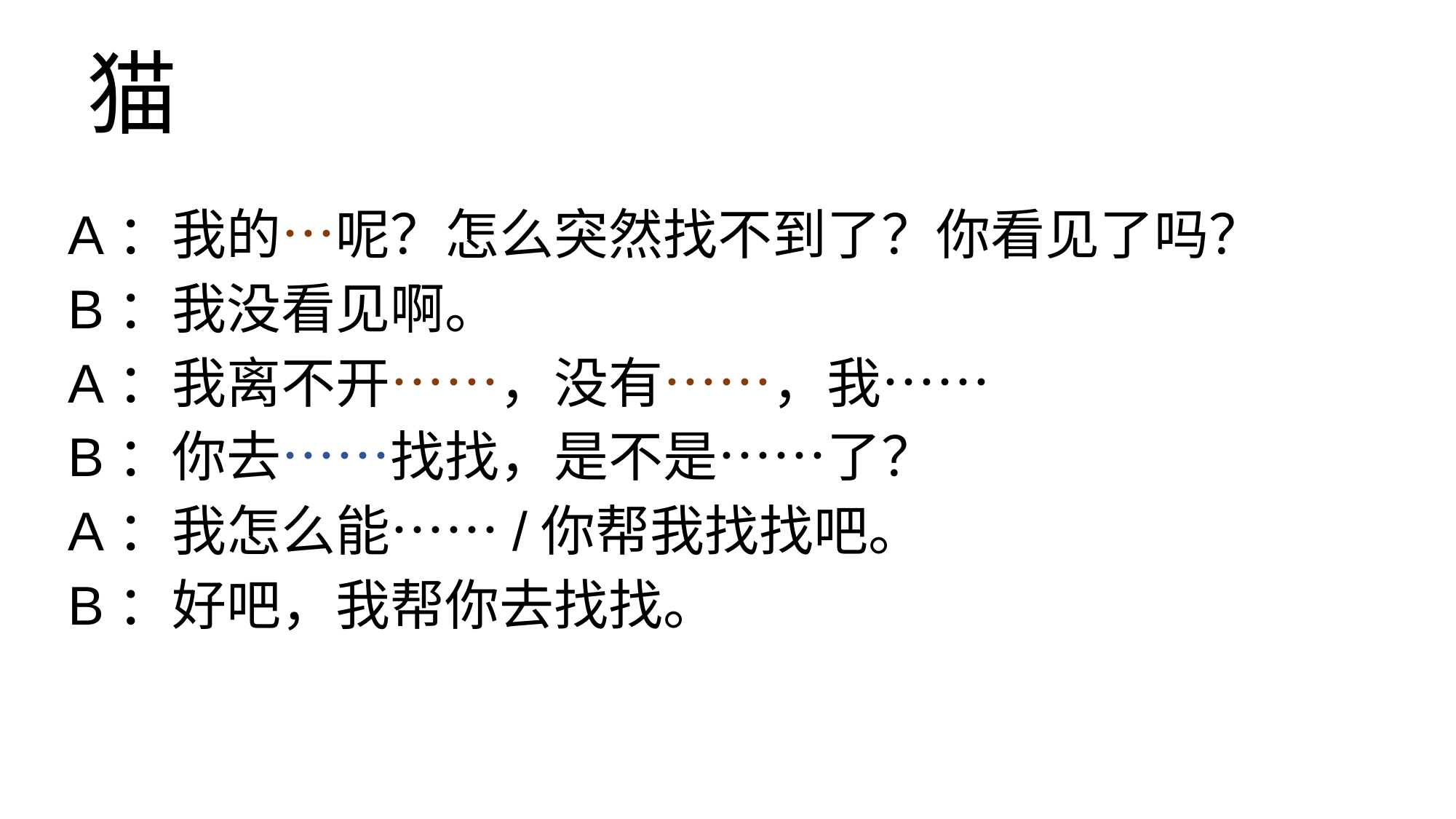

# 猫
A：我的…呢？怎么突然找不到了？你看见了吗？
B：我没看见啊。
A：我离不开……，没有……，我……
B：你去……找找，是不是……了？
A：我怎么能……/你帮我找找吧。
B：好吧，我帮你去找找。